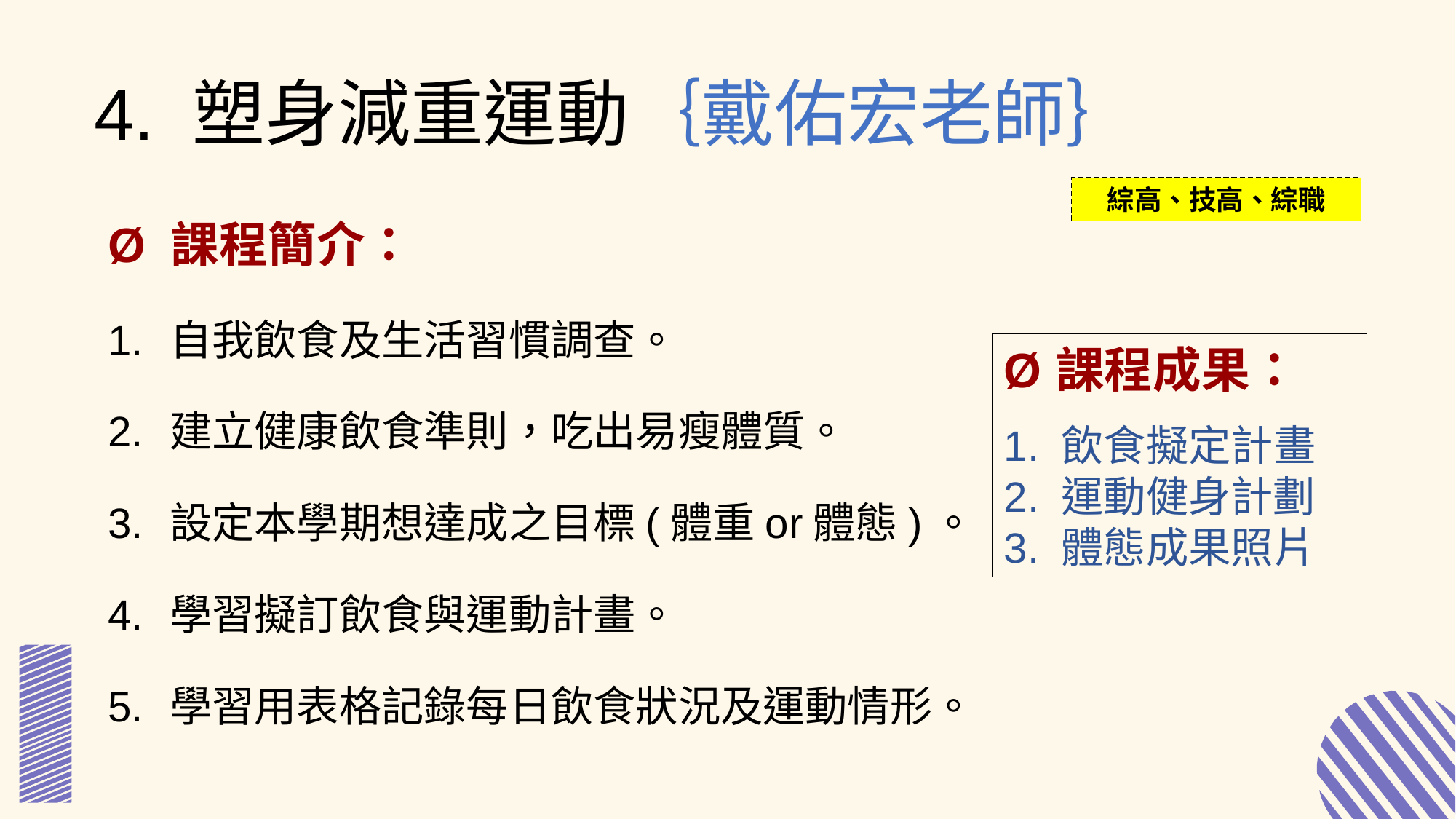

4. 塑身減重運動｛戴佑宏老師｝
綜高、技高、綜職
Ø 課程簡介：
自我飲食及生活習慣調查。
建立健康飲食準則，吃出易瘦體質。
設定本學期想達成之目標(體重or體態)。
學習擬訂飲食與運動計畫。
學習用表格記錄每日飲食狀況及運動情形。
Ø 課程成果：

1. 飲食擬定計畫
2. 運動健身計劃
3. 體態成果照片